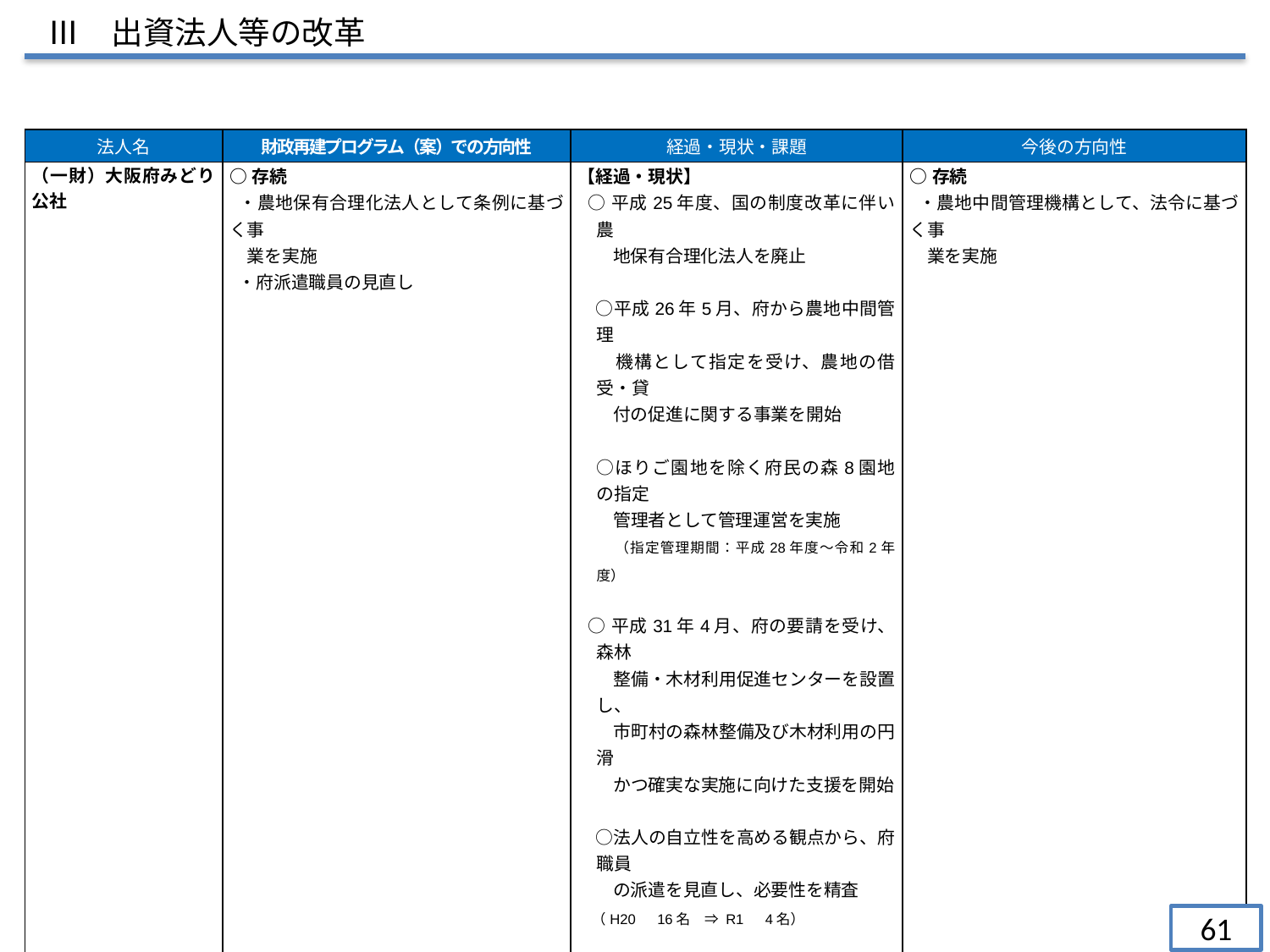

Ⅲ　出資法人等の改革
| 法人名 | 財政再建プログラム（案）での方向性 | 経過・現状・課題 | 今後の方向性 |
| --- | --- | --- | --- |
| （一財）大阪府みどり公社 | ○存続 ・農地保有合理化法人として条例に基づく事 　業を実施 ・府派遣職員の見直し | 【経過・現状】 ○平成25年度、国の制度改革に伴い農 　　地保有合理化法人を廃止 　○平成26年5月、府から農地中間管理　　 　　機構として指定を受け、農地の借受・貸 　　付の促進に関する事業を開始 　○ほりご園地を除く府民の森8園地の指定　 　　管理者として管理運営を実施 　　（指定管理期間：平成28年度～令和2年度） ○平成31年4月、府の要請を受け、森林 　　整備・木材利用促進センターを設置し、　 　　市町村の森林整備及び木材利用の円滑　 　　かつ確実な実施に向けた支援を開始 　○法人の自立性を高める観点から、府職員　 　　の派遣を見直し、必要性を精査 （H20　16名　⇒ R1　4名） | ○存続 ・農地中間管理機構として、法令に基づく事 　業を実施 |
61